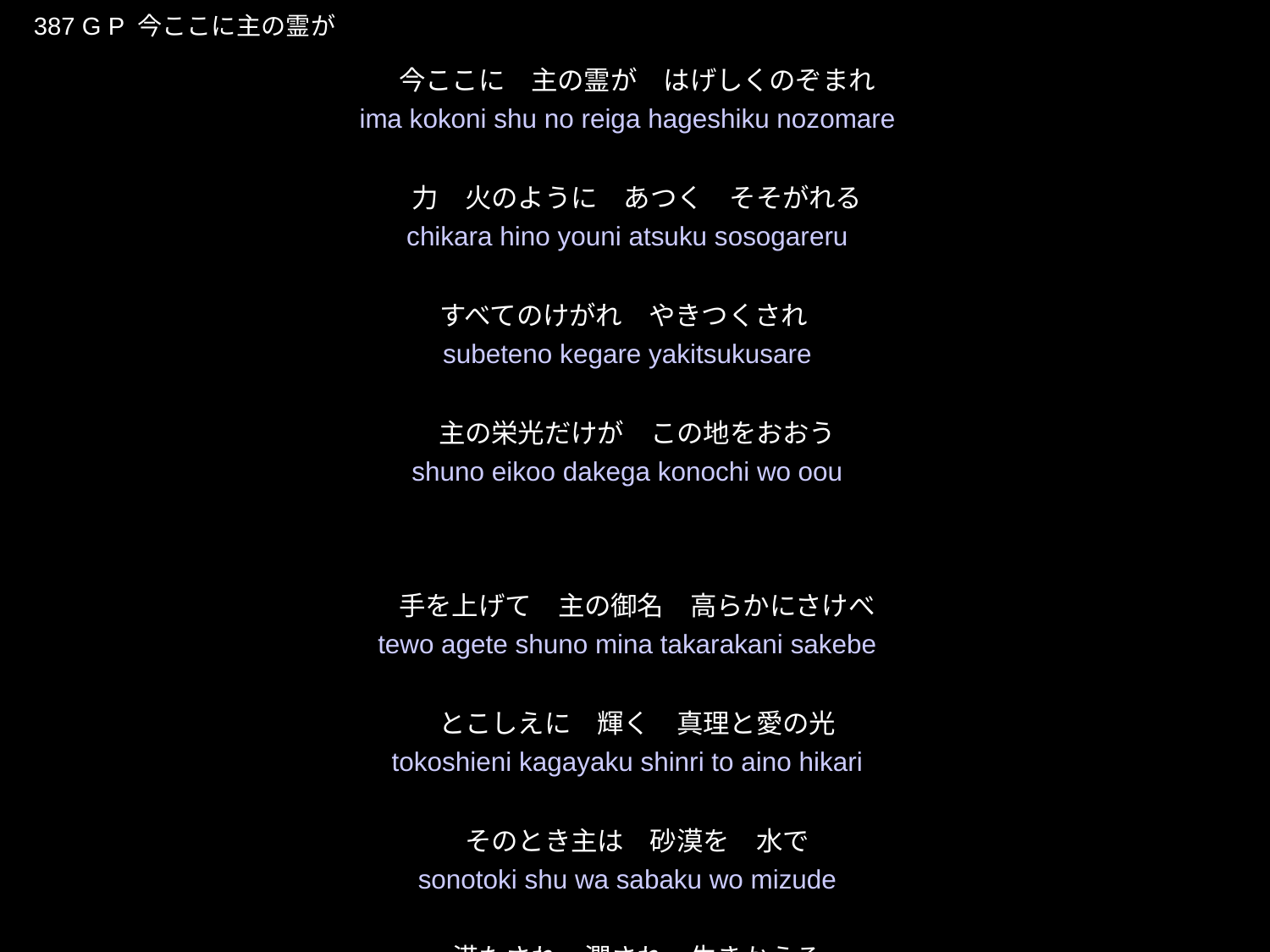

いまここにしゅのれいが
★P
387 G P 今ここに主の霊が
今ここに　主の霊が　はげしくのぞまれ
力　火のように　あつく　そそがれる
すべてのけがれ　やきつくされ　
主の栄光だけが　この地をおおう
手を上げて　主の御名　高らかにさけべ
とこしえに　輝く　真理と愛の光
そのとき主は　砂漠を　水で
満たされ　潤され　生きかえる
★５
ima kokoni shu no reiga hageshiku nozomare
chikara hino youni atsuku sosogareru
subeteno kegare yakitsukusare
shuno eikoo dakega konochi wo oou
tewo agete shuno mina takarakani sakebe
tokoshieni kagayaku shinri to aino hikari
sonotoki shu wa sabaku wo mizude
mitasare uruosare ikikaeru